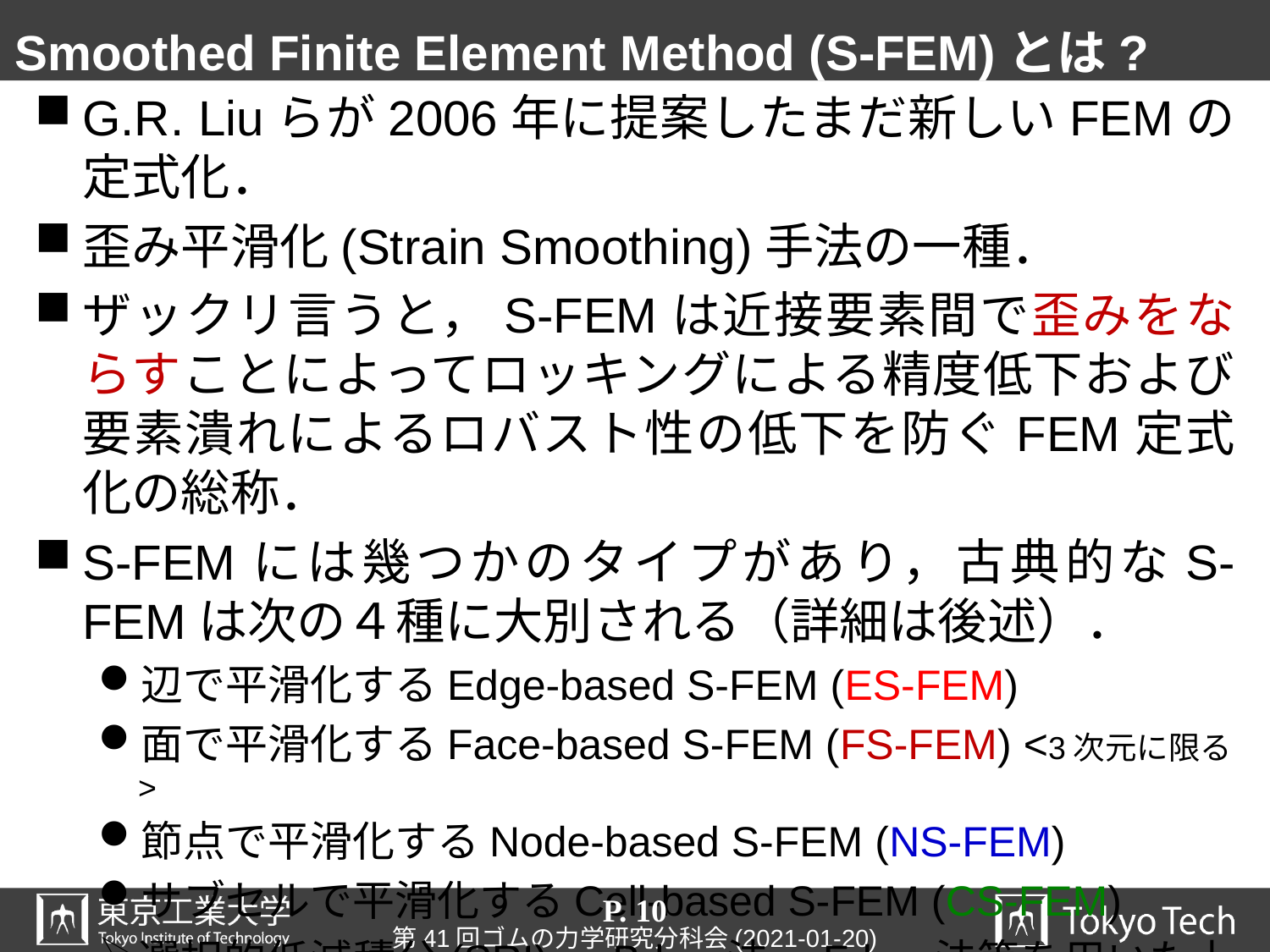

# Smoothed Finite Element Method (S-FEM)とは?
G.R. Liuらが2006年に提案したまだ新しいFEMの定式化．
歪み平滑化(Strain Smoothing)手法の一種．
ザックリ言うと，S-FEMは近接要素間で歪みをならすことによってロッキングによる精度低下および要素潰れによるロバスト性の低下を防ぐFEM定式化の総称．
S-FEMには幾つかのタイプがあり，古典的なS-FEMは次の４種に大別される（詳細は後述）．
辺で平滑化するEdge-based S-FEM (ES-FEM)
面で平滑化するFace-based S-FEM (FS-FEM) <3次元に限る>
節点で平滑化するNode-based S-FEM (NS-FEM)
サブセルで平滑化するCell-based S-FEM (CS-FEM)
選択的低減積分(SRI)，B-bar法，F-bar法等を用いた上記の組合せもあり，多様なバリエーションがある．
P. 10